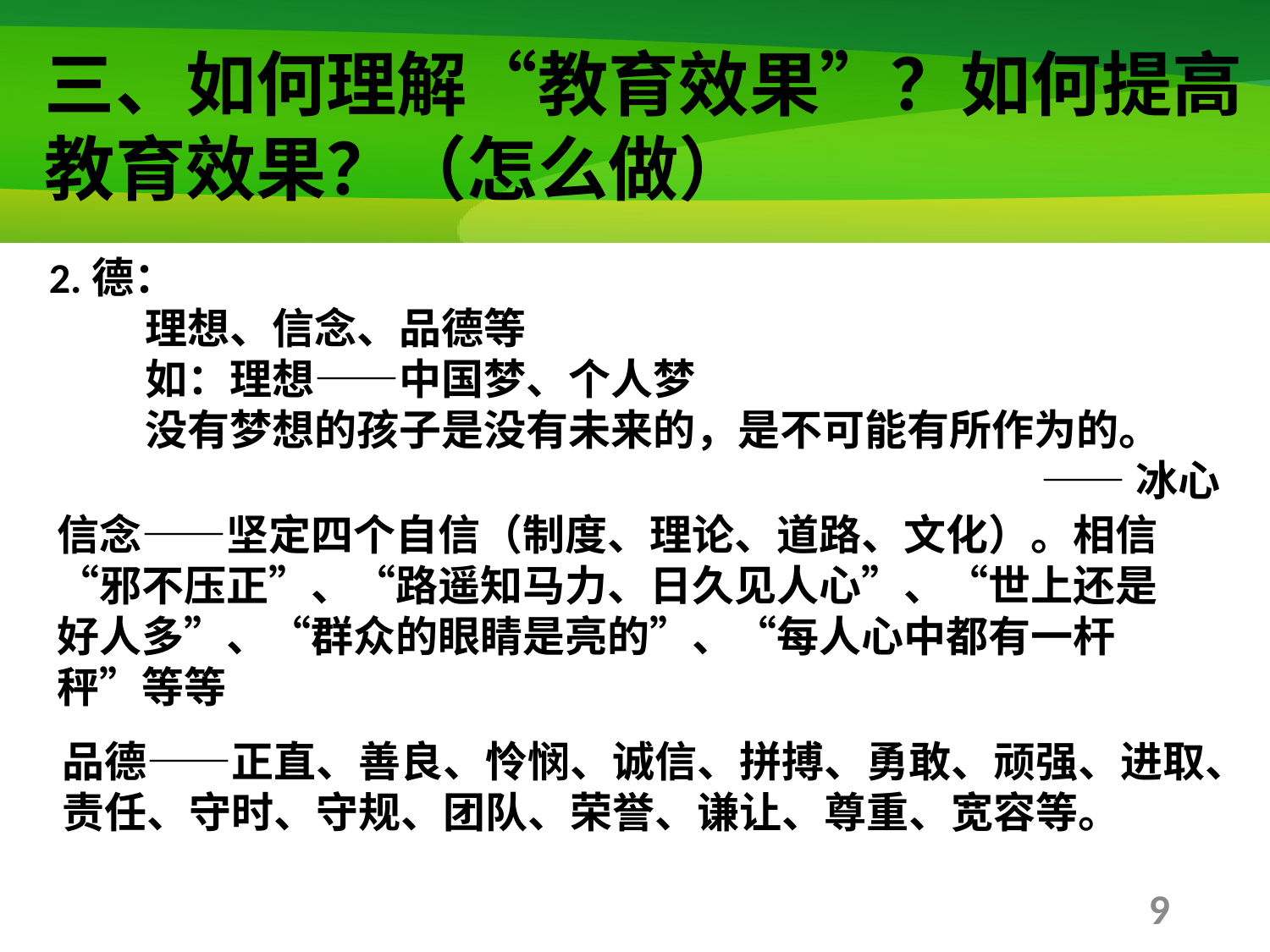

三、如何理解“教育效果”？如何提高教育效果？（怎么做）
2.德：
         理想、信念、品德等
         如：理想——中国梦、个人梦
         没有梦想的孩子是没有未来的，是不可能有所作为的。
——冰心

信念——坚定四个自信（制度、理论、道路、文化）。相信“邪不压正”、“路遥知马力、日久见人心”、“世上还是好人多”、“群众的眼睛是亮的”、“每人心中都有一杆秤”等等
品德——正直、善良、怜悯、诚信、拼搏、勇敢、顽强、进取、责任、守时、守规、团队、荣誉、谦让、尊重、宽容等。
9